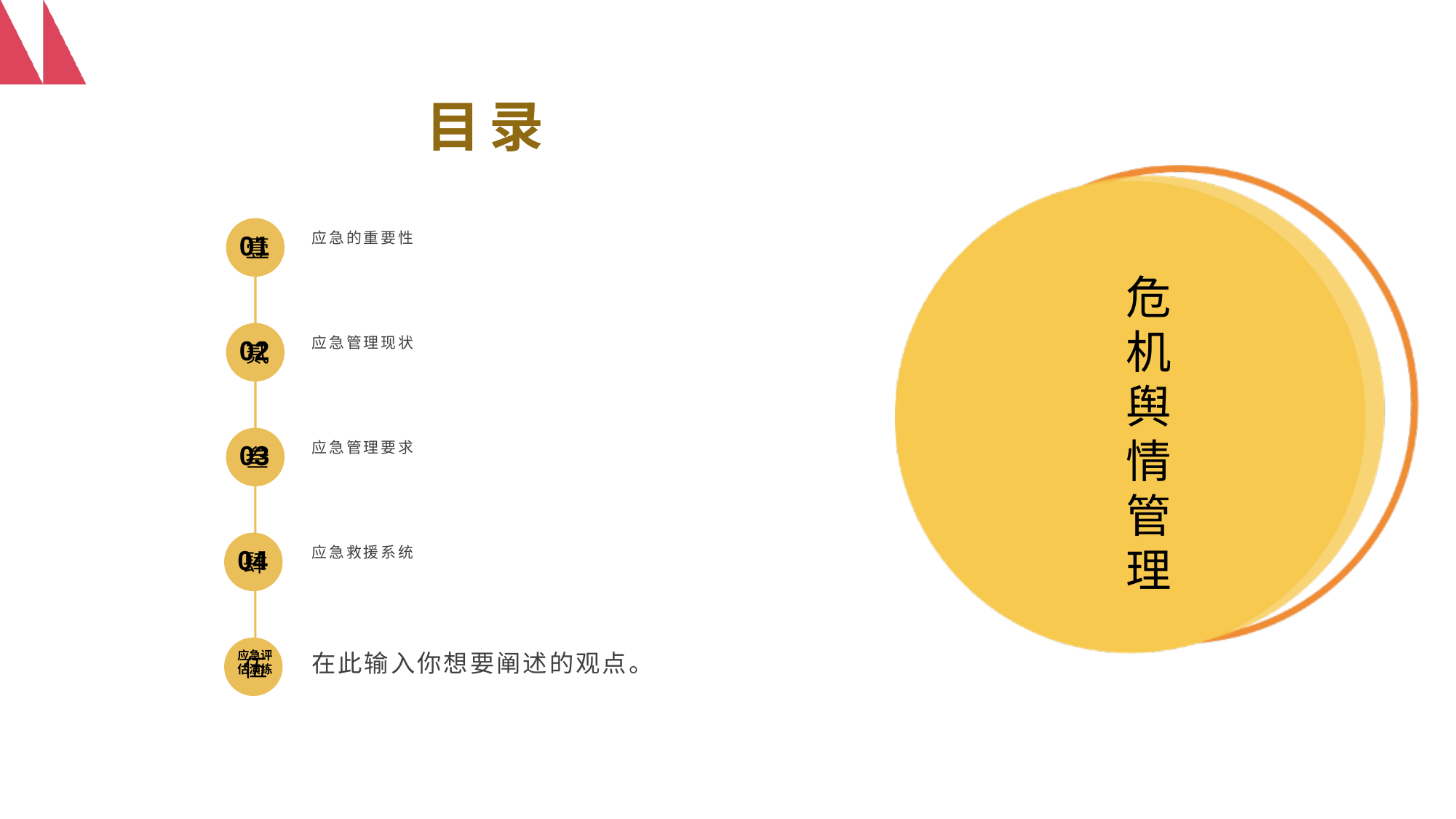

目录
壹
01
应急的重要性
危机舆情管理
贰
02
应急管理现状
叁
03
应急管理要求
肆
04
应急救援系统
伍
应急评估演练
在此输入你想要阐述的观点。